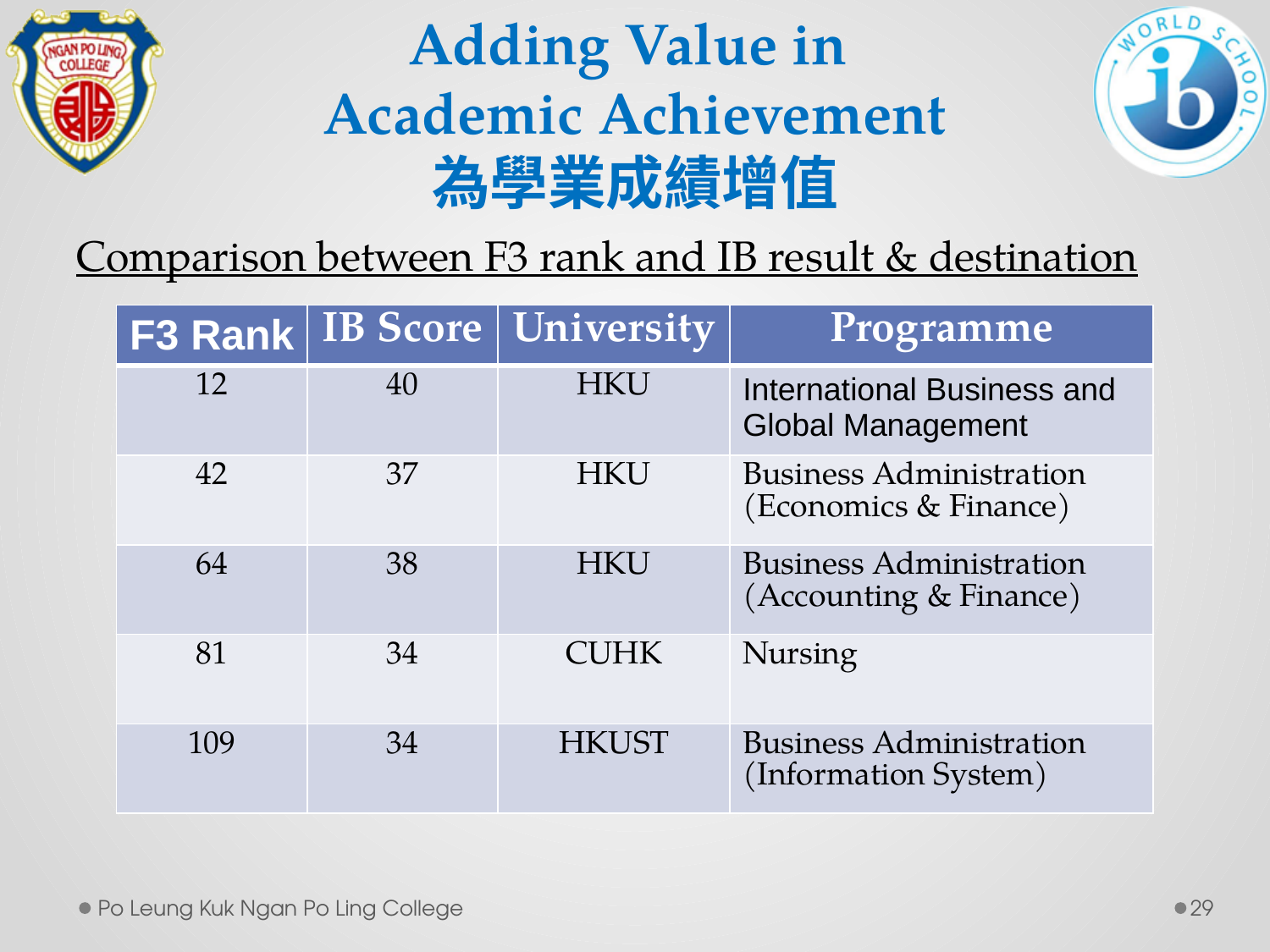

# Adding Value in Academic Achievement 為學業成績增值
Comparison between F3 rank and IB result & destination
| F3 Rank | IB Score | University | Programme |
| --- | --- | --- | --- |
| 12 | 40 | HKU | International Business and Global Management |
| 42 | 37 | HKU | Business Administration (Economics & Finance) |
| 64 | 38 | HKU | Business Administration (Accounting & Finance) |
| 81 | 34 | CUHK | Nursing |
| 109 | 34 | HKUST | Business Administration (Information System) |
Po Leung Kuk Ngan Po Ling College
29